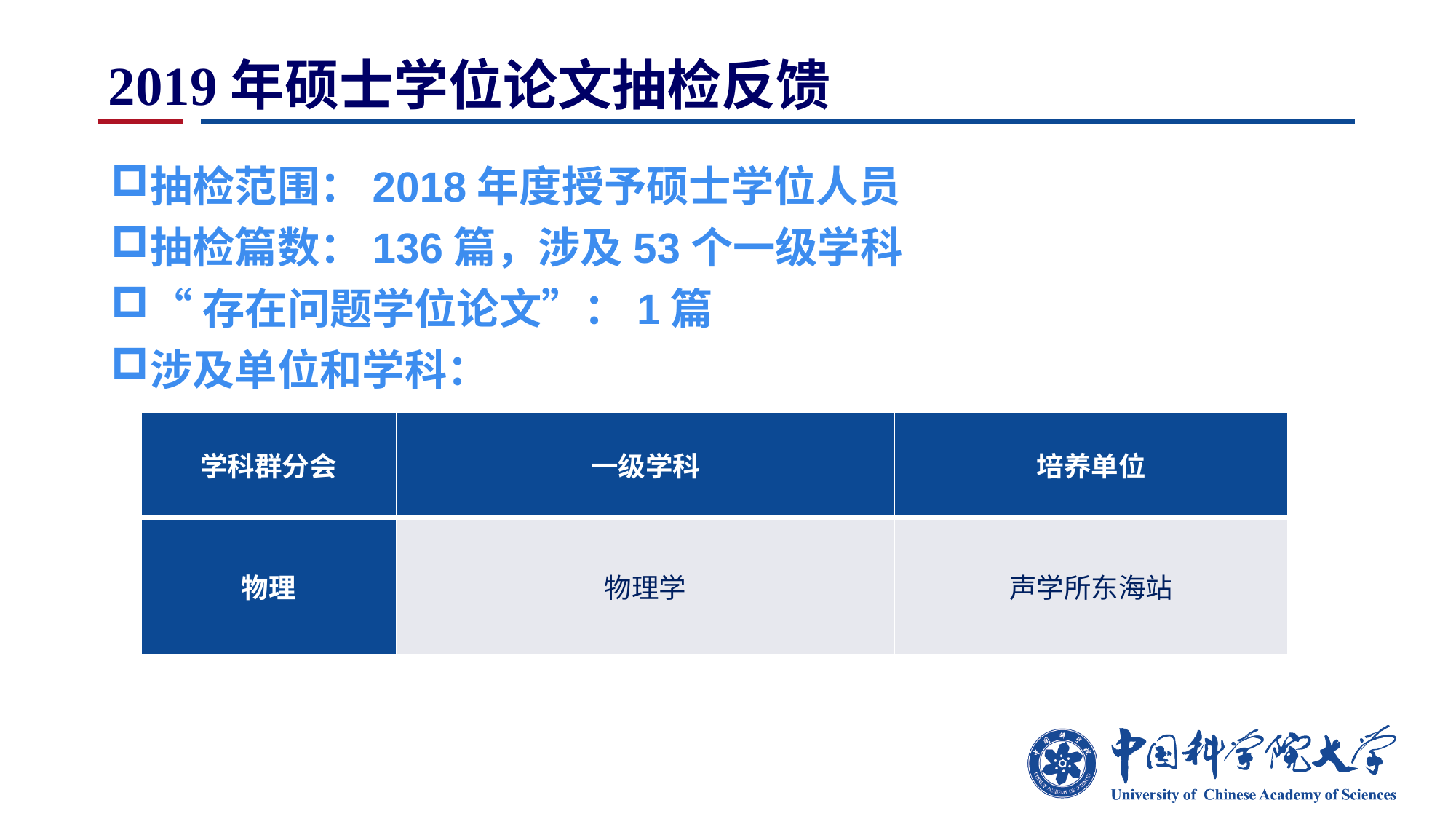

# 2019年硕士学位论文抽检反馈
抽检范围：2018年度授予硕士学位人员
抽检篇数：136篇，涉及53个一级学科
“存在问题学位论文”：1篇
涉及单位和学科：

| 学科群分会 | 一级学科 | 培养单位 |
| --- | --- | --- |
| 物理 | 物理学 | 声学所东海站 |